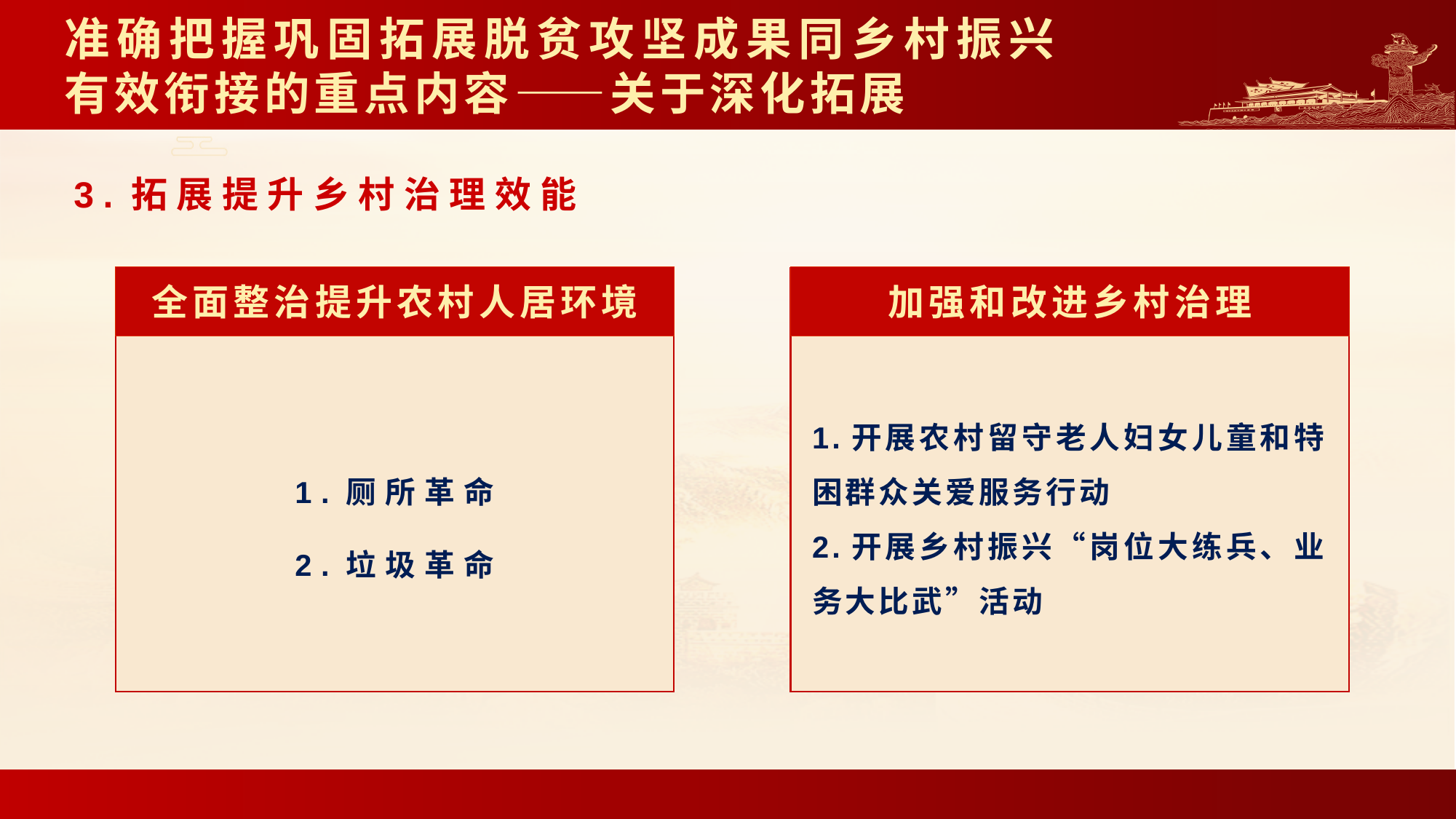

# 准确把握巩固拓展脱贫攻坚成果同乡村振兴有效衔接的重点内容——关于深化拓展
3.拓展提升乡村治理效能
加强和改进乡村治理
1.开展农村留守老人妇女儿童和特困群众关爱服务行动
2.开展乡村振兴“岗位大练兵、业务大比武”活动

全面整治提升农村人居环境
1.厕所革命
2.垃圾革命